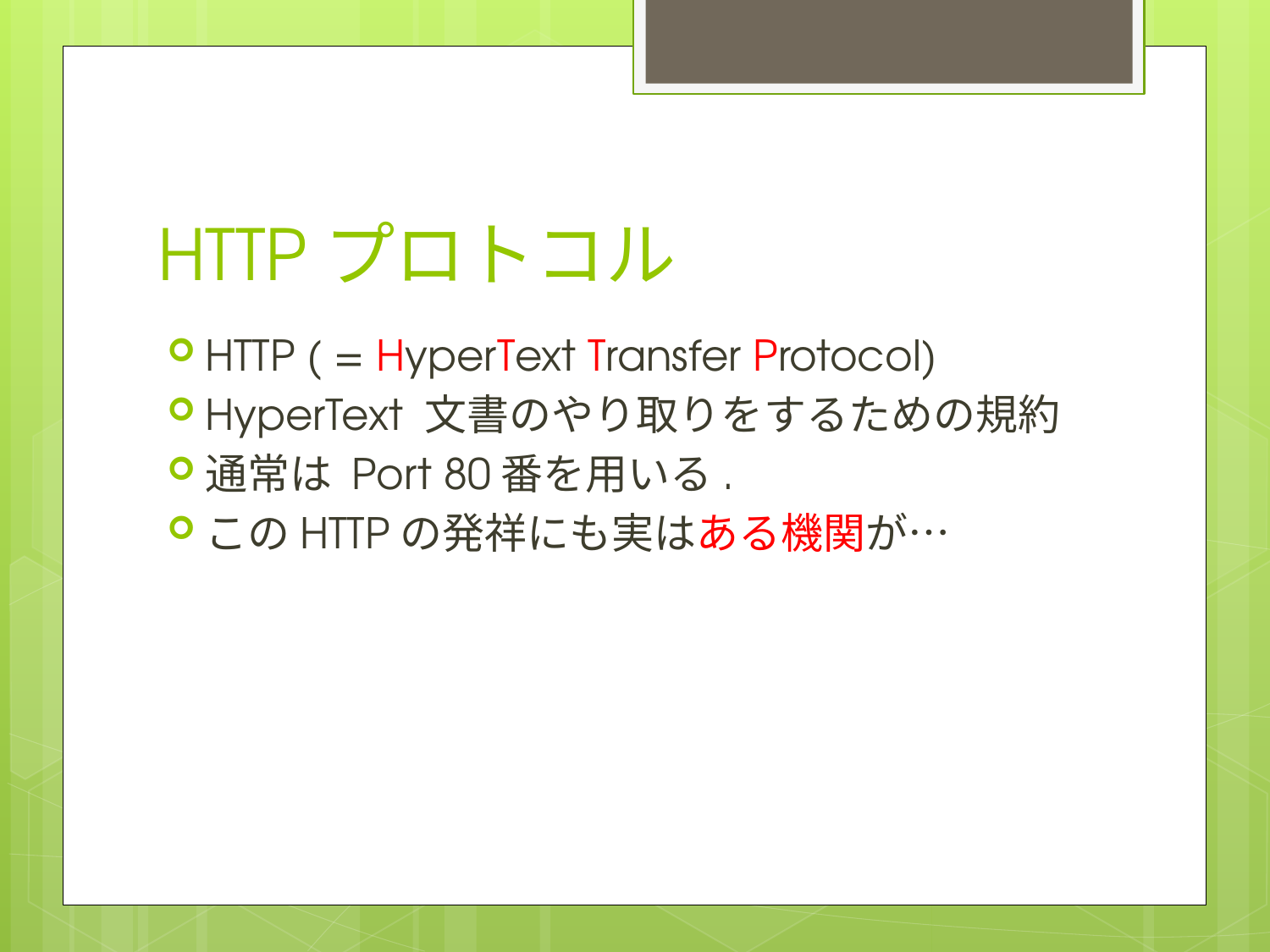

# HTTPプロトコル
HTTP ( = HyperText Transfer Protocol)
HyperText 文書のやり取りをするための規約
通常は Port 80番を用いる.
このHTTPの発祥にも実はある機関が…